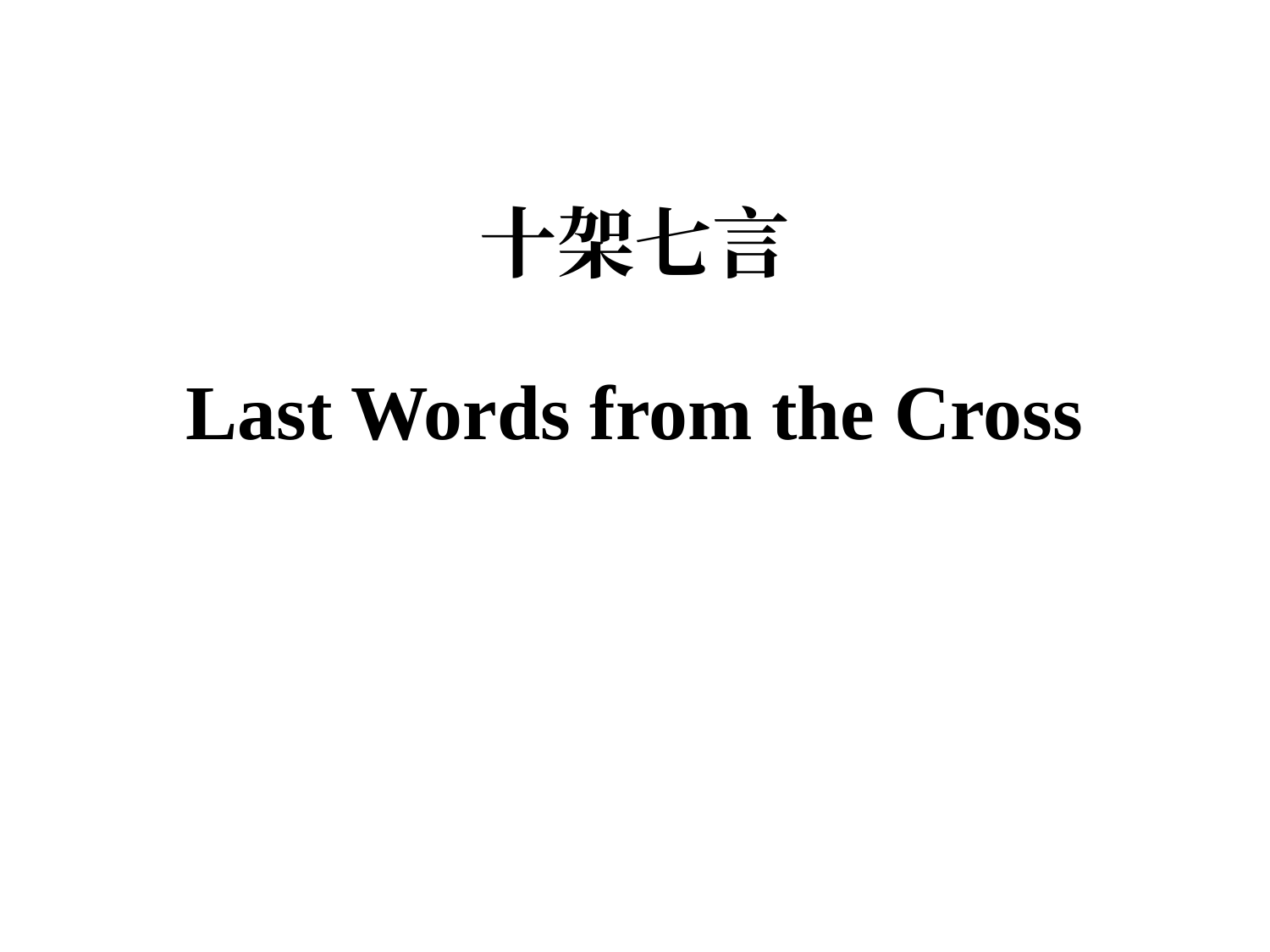

# 十架七言 Last Words from the Cross